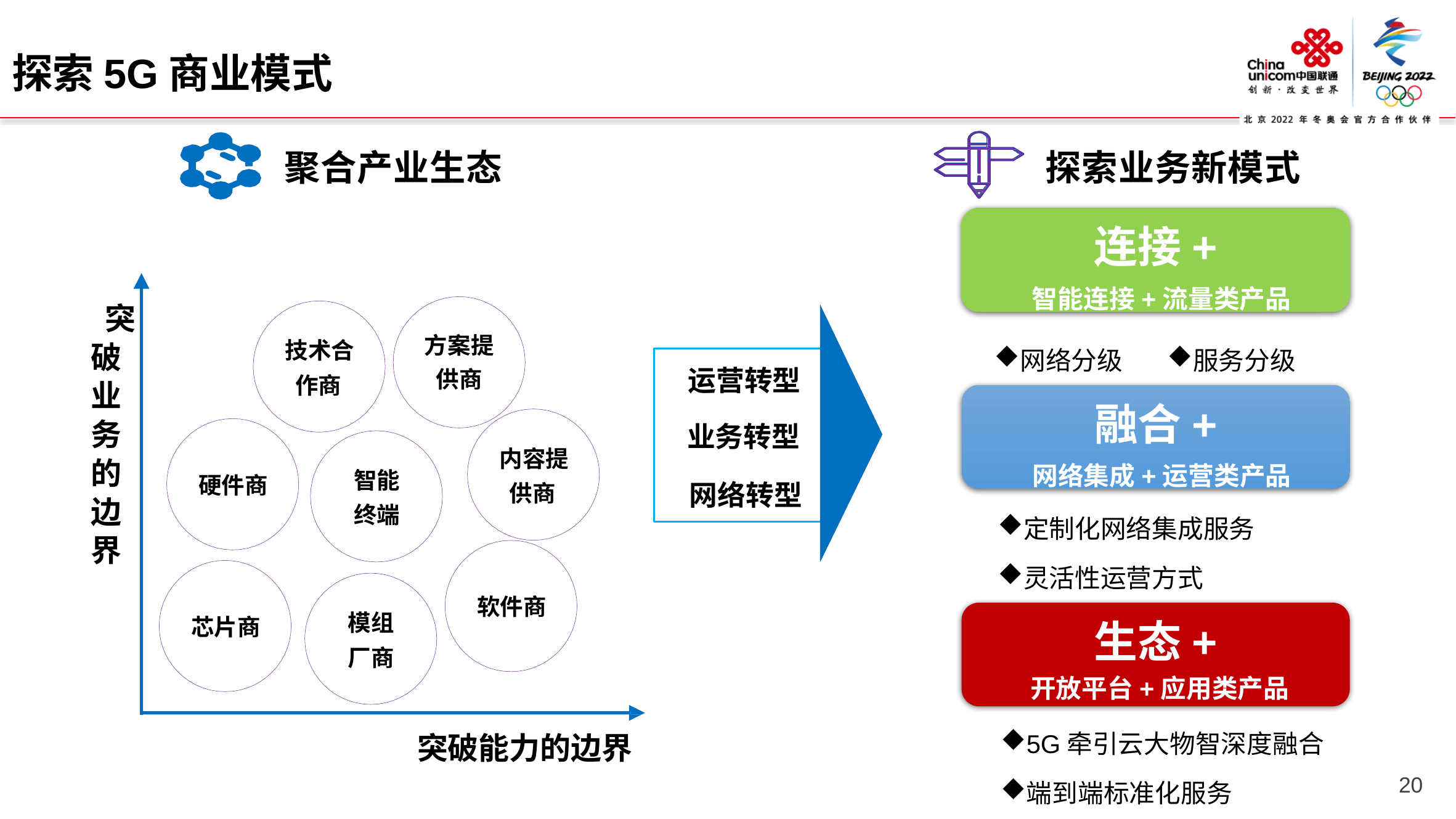

探索5G商业模式

聚合产业生态
探索业务新模式

连接+

智能连接+流量类产品

 突
破
业
务
的
边
界

网络分级
服务分级
方案提
供商
技术合 作商
 运营转型
 业务转型
 网络转型

融合+

内容提 供商
网络集成+运营类产品

智能 终端
硬件商

定制化网络集成服务
灵活性运营方式

软件商
模组 厂商
生态+

芯片商
开放平台+应用类产品

5G牵引云大物智深度融合
端到端标准化服务

 突破能力的边界